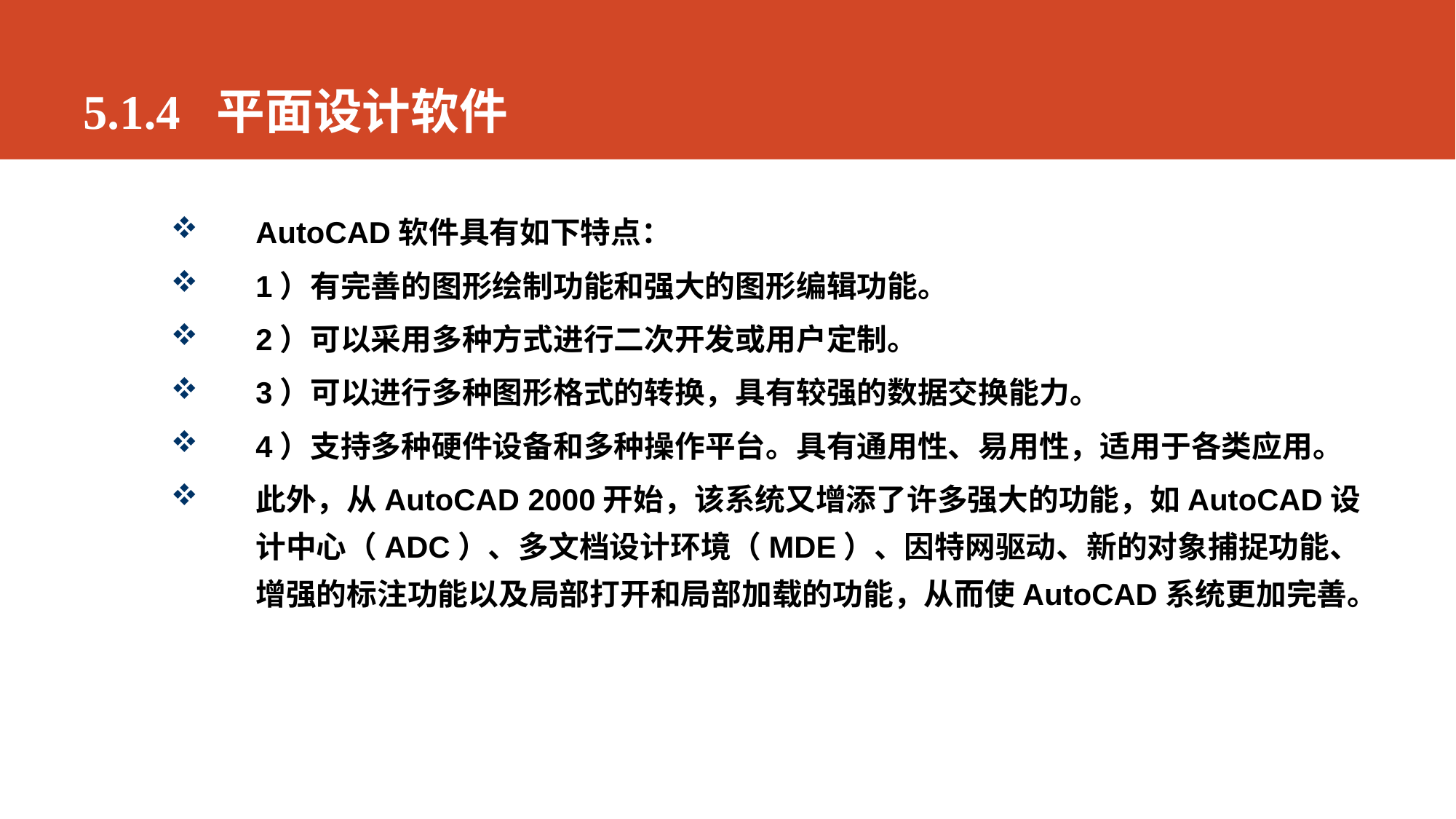

# 5.1.4  平面设计软件
AutoCAD软件具有如下特点：
1）有完善的图形绘制功能和强大的图形编辑功能。
2）可以采用多种方式进行二次开发或用户定制。
3）可以进行多种图形格式的转换，具有较强的数据交换能力。
4）支持多种硬件设备和多种操作平台。具有通用性、易用性，适用于各类应用。
此外，从AutoCAD 2000开始，该系统又增添了许多强大的功能，如AutoCAD设计中心（ADC）、多文档设计环境（MDE）、因特网驱动、新的对象捕捉功能、增强的标注功能以及局部打开和局部加载的功能，从而使AutoCAD系统更加完善。